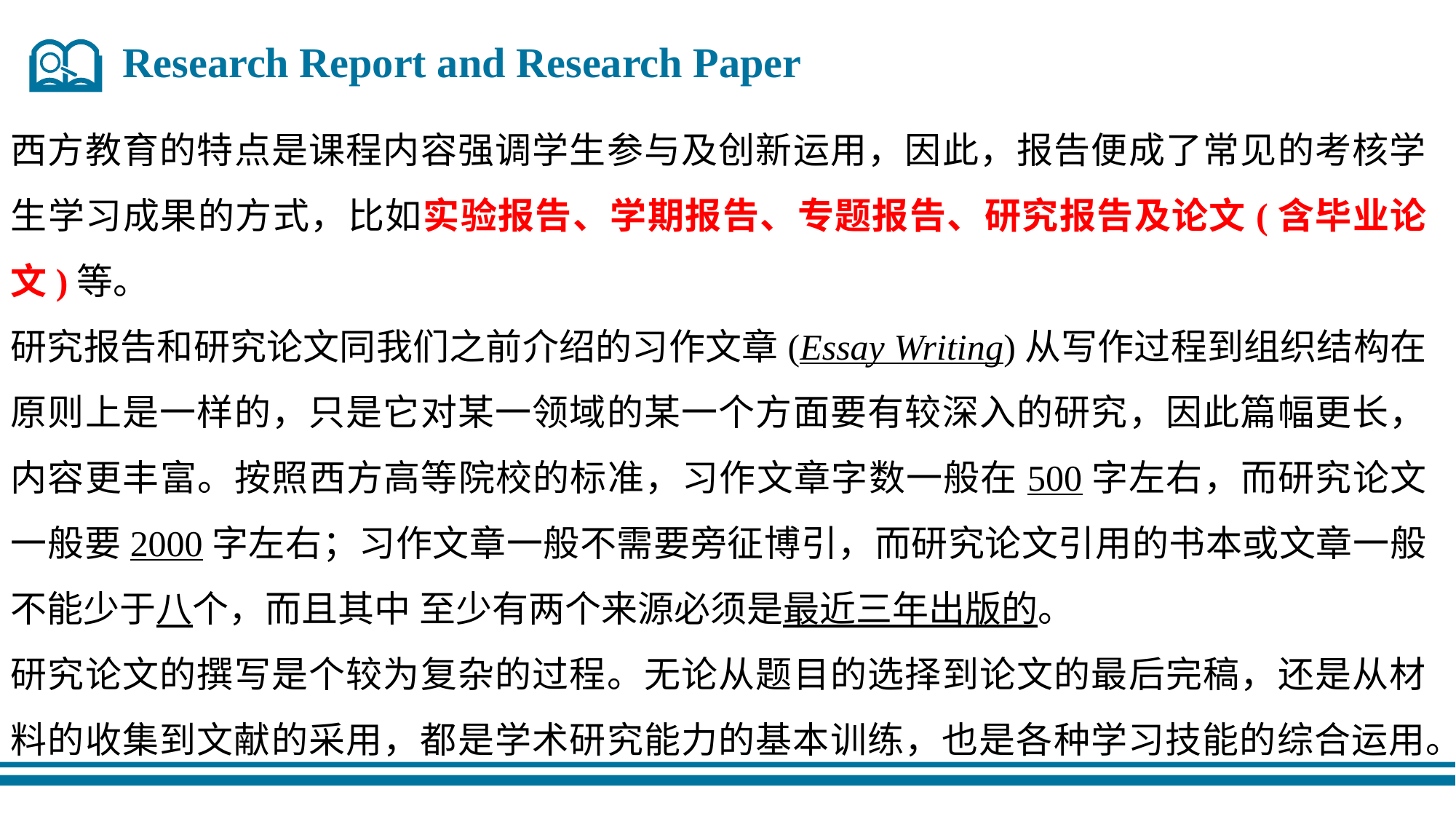

Research Report and Research Paper
西方教育的特点是课程内容强调学生参与及创新运用，因此，报告便成了常见的考核学生学习成果的方式，比如实验报告、学期报告、专题报告、研究报告及论文(含毕业论文)等。
研究报告和研究论文同我们之前介绍的习作文章(Essay Writing)从写作过程到组织结构在原则上是一样的，只是它对某一领域的某一个方面要有较深入的研究，因此篇幅更长，内容更丰富。按照西方高等院校的标准，习作文章字数一般在500字左右，而研究论文一般要2000字左右；习作文章一般不需要旁征博引，而研究论文引用的书本或文章一般不能少于八个，而且其中 至少有两个来源必须是最近三年出版的。
研究论文的撰写是个较为复杂的过程。无论从题目的选择到论文的最后完稿，还是从材料的收集到文献的采用，都是学术研究能力的基本训练，也是各种学习技能的综合运用。